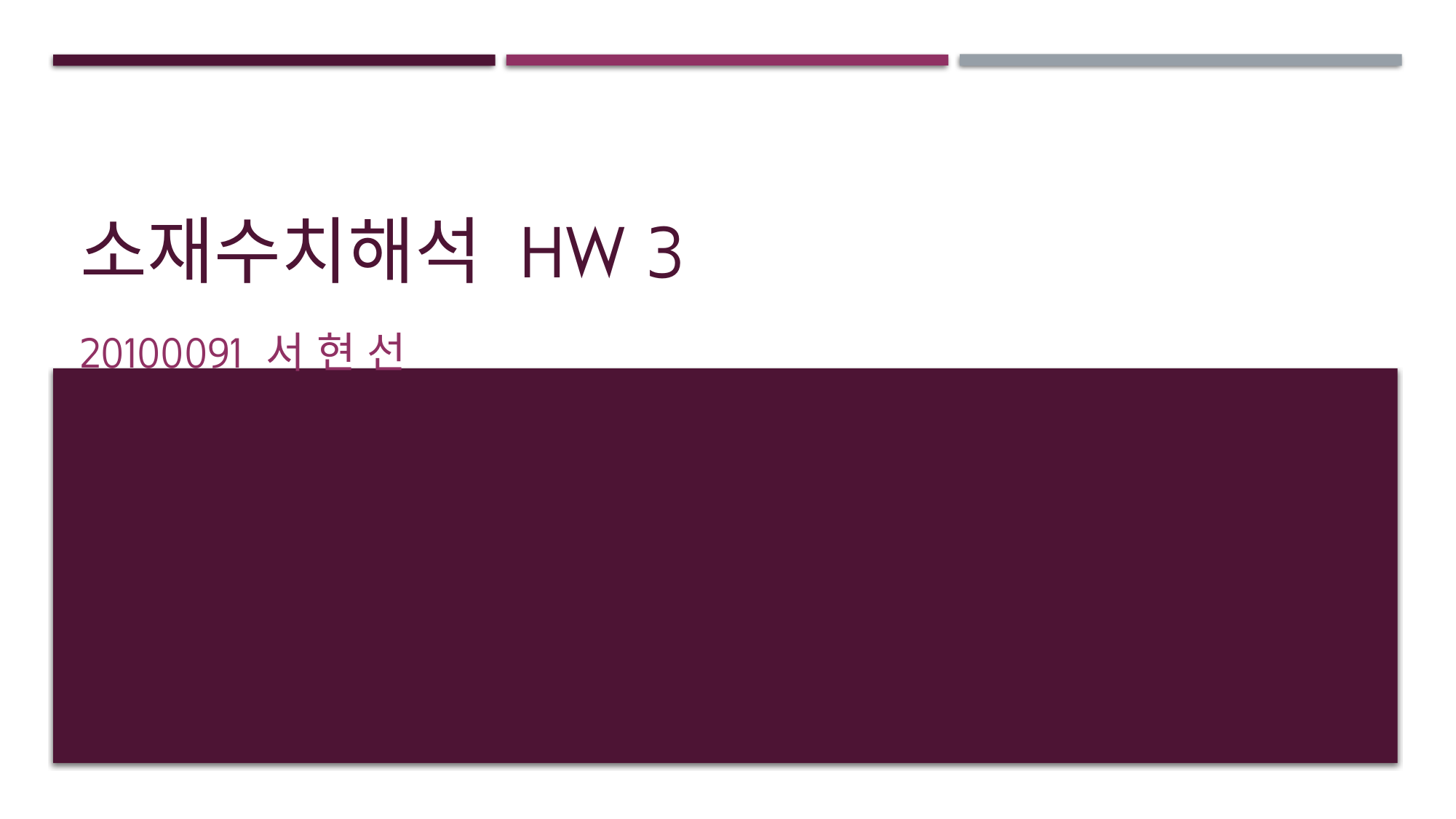

# 소재수치해석 hw 3

20100091 서 현 선